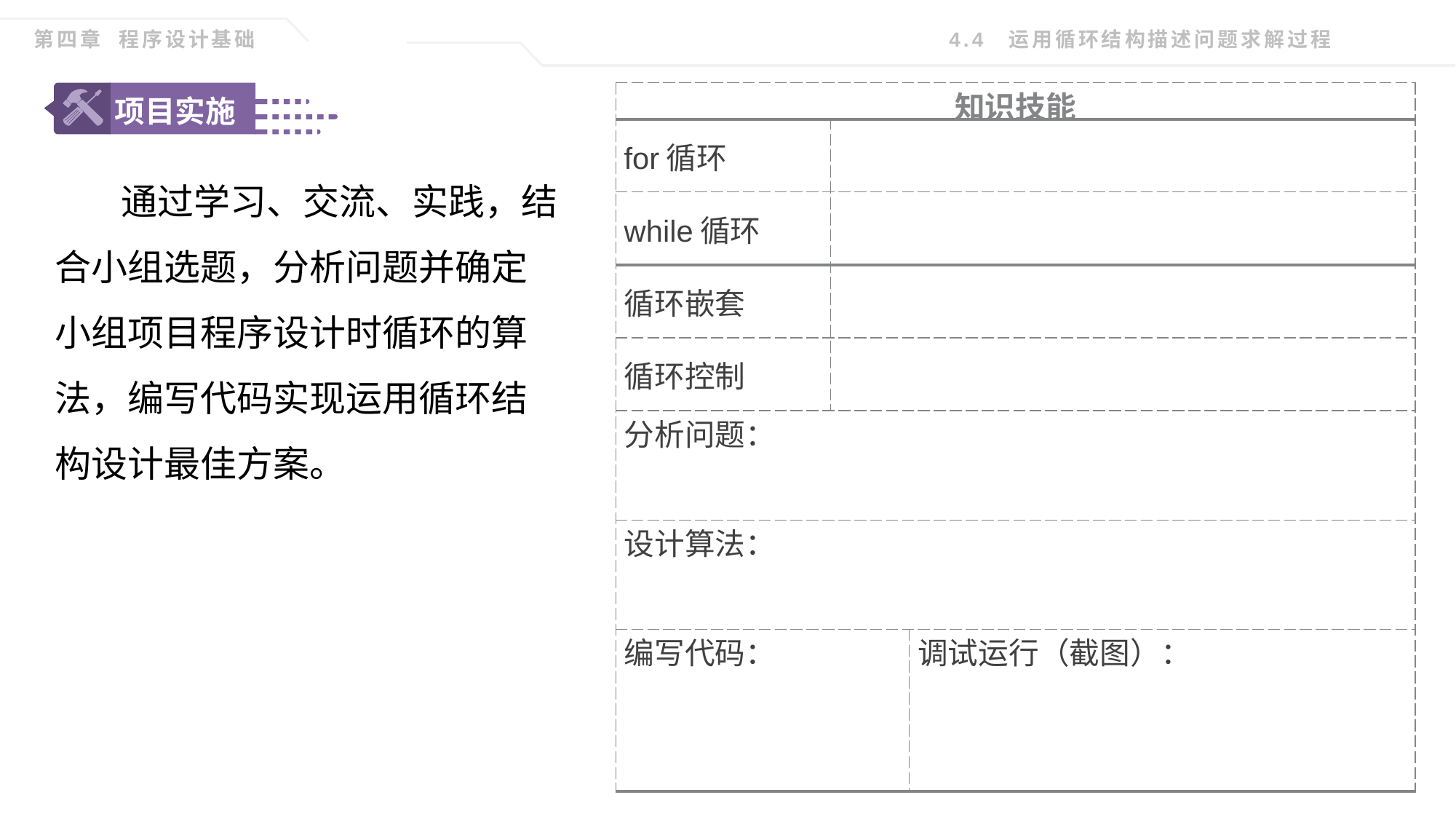

第四章  程序设计基础
4.4  运用循环结构描述问题求解过程

| 知识技能 |  |  |
| --- | --- | --- |
| for循环 |  |  |
| while循环 |  |  |
| 循环嵌套 |  |  |
| 循环控制 |  |  |
| 分析问题： |  |  |
| 设计算法： |  |  |
| 编写代码： |  | 调试运行（截图）： |
项目实施
       通过学习、交流、实践，结合小组选题，分析问题并确定小组项目程序设计时循环的算法，编写代码实现运用循环结构设计最佳方案。